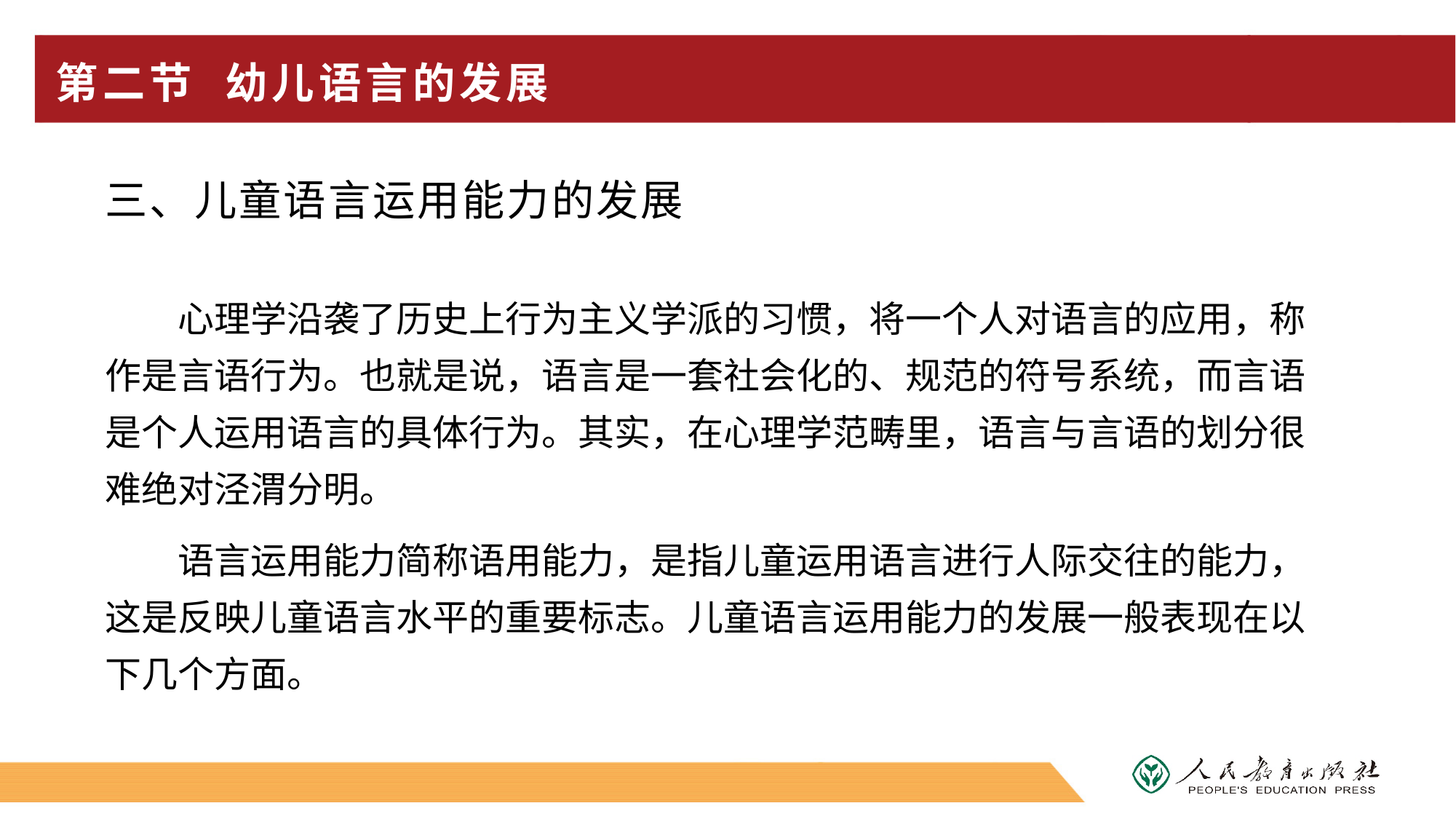

# 第二节  幼儿语言的发展
三、儿童语言运用能力的发展
心理学沿袭了历史上行为主义学派的习惯，将一个人对语言的应用，称作是言语行为。也就是说，语言是一套社会化的、规范的符号系统，而言语是个人运用语言的具体行为。其实，在心理学范畴里，语言与言语的划分很难绝对泾渭分明。
语言运用能力简称语用能力，是指儿童运用语言进行人际交往的能力，这是反映儿童语言水平的重要标志。儿童语言运用能力的发展一般表现在以下几个方面。